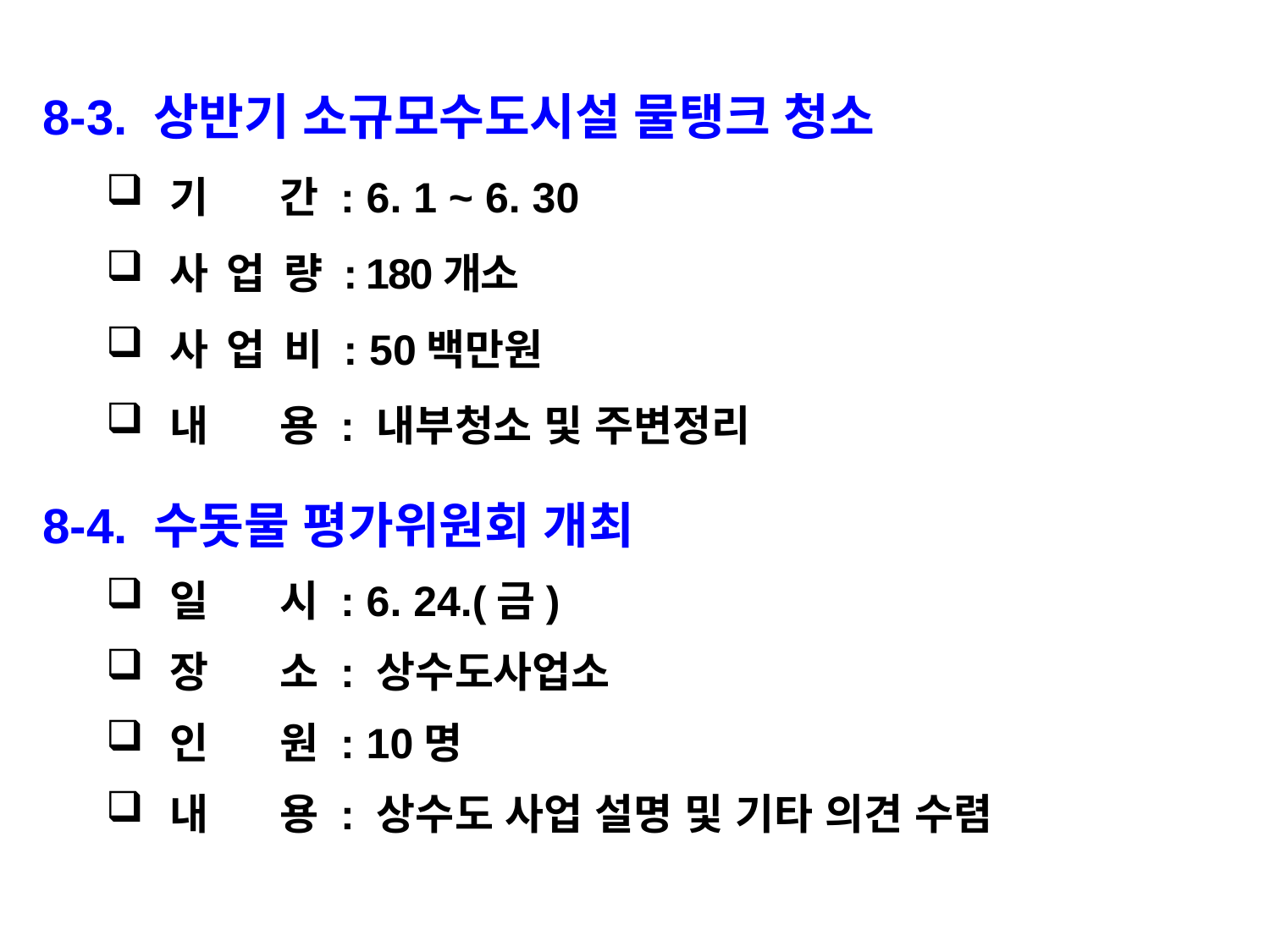

8-3. 상반기 소규모수도시설 물탱크 청소
기      간 : 6. 1 ~ 6. 30
사  업  량 : 180개소
사  업  비 : 50백만원
내      용 : 내부청소 및 주변정리
8-4. 수돗물 평가위원회 개최
일      시 : 6. 24.(금)
장      소 : 상수도사업소
인      원 : 10명
내      용 : 상수도 사업 설명 및 기타 의견 수렴